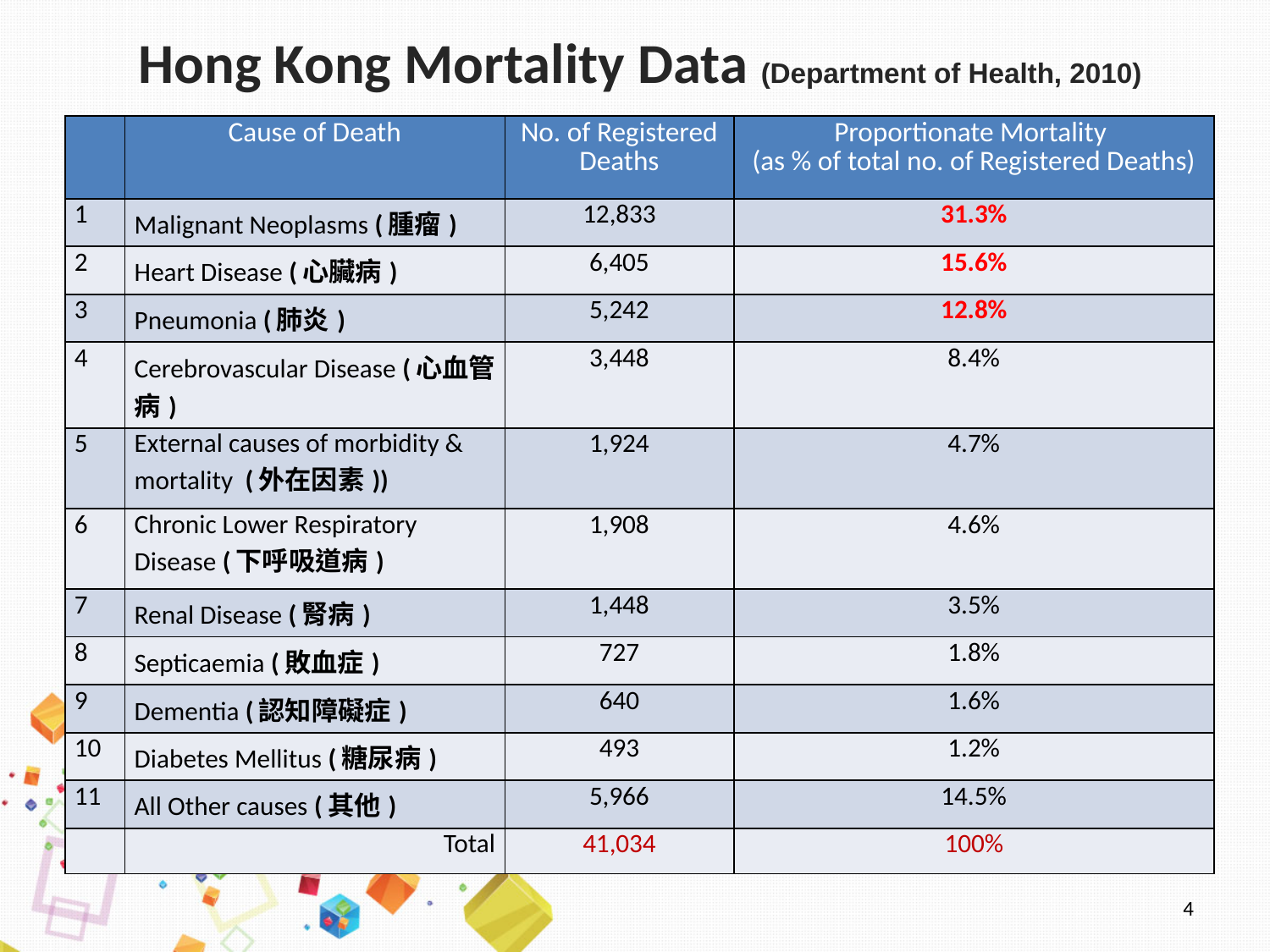

# Hong Kong Mortality Data (Department of Health, 2010)
|  | Cause of Death | No. of Registered Deaths | Proportionate Mortality (as % of total no. of Registered Deaths) |
| --- | --- | --- | --- |
| 1 | Malignant Neoplasms (腫瘤) | 12,833 | 31.3% |
| 2 | Heart Disease (心臟病) | 6,405 | 15.6% |
| 3 | Pneumonia (肺炎) | 5,242 | 12.8% |
| 4 | Cerebrovascular Disease (心血管病) | 3,448 | 8.4% |
| 5 | External causes of morbidity & mortality (外在因素)) | 1,924 | 4.7% |
| 6 | Chronic Lower Respiratory Disease (下呼吸道病) | 1,908 | 4.6% |
| 7 | Renal Disease (腎病) | 1,448 | 3.5% |
| 8 | Septicaemia (敗血症) | 727 | 1.8% |
| 9 | Dementia (認知障礙症) | 640 | 1.6% |
| 10 | Diabetes Mellitus (糖尿病) | 493 | 1.2% |
| 11 | All Other causes (其他) | 5,966 | 14.5% |
|  | Total | 41,034 | 100% |
4